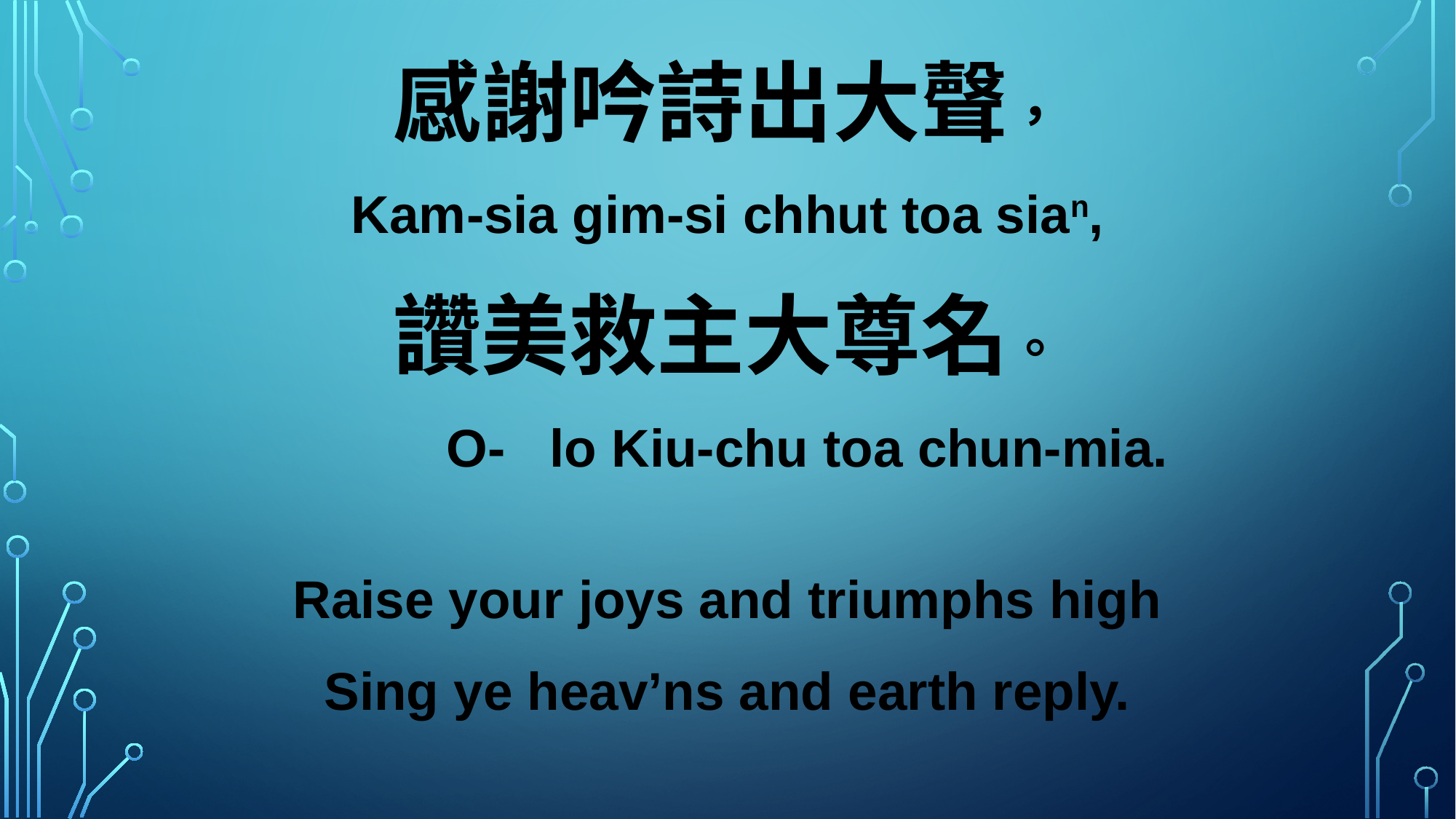

感謝吟詩出大聲，
Kam-sia gim-si chhut toa sian,
讚美救主大尊名。
		      O-   lo Kiu-chu toa chun-mia.

Raise your joys and triumphs high
Sing ye heav’ns and earth reply.